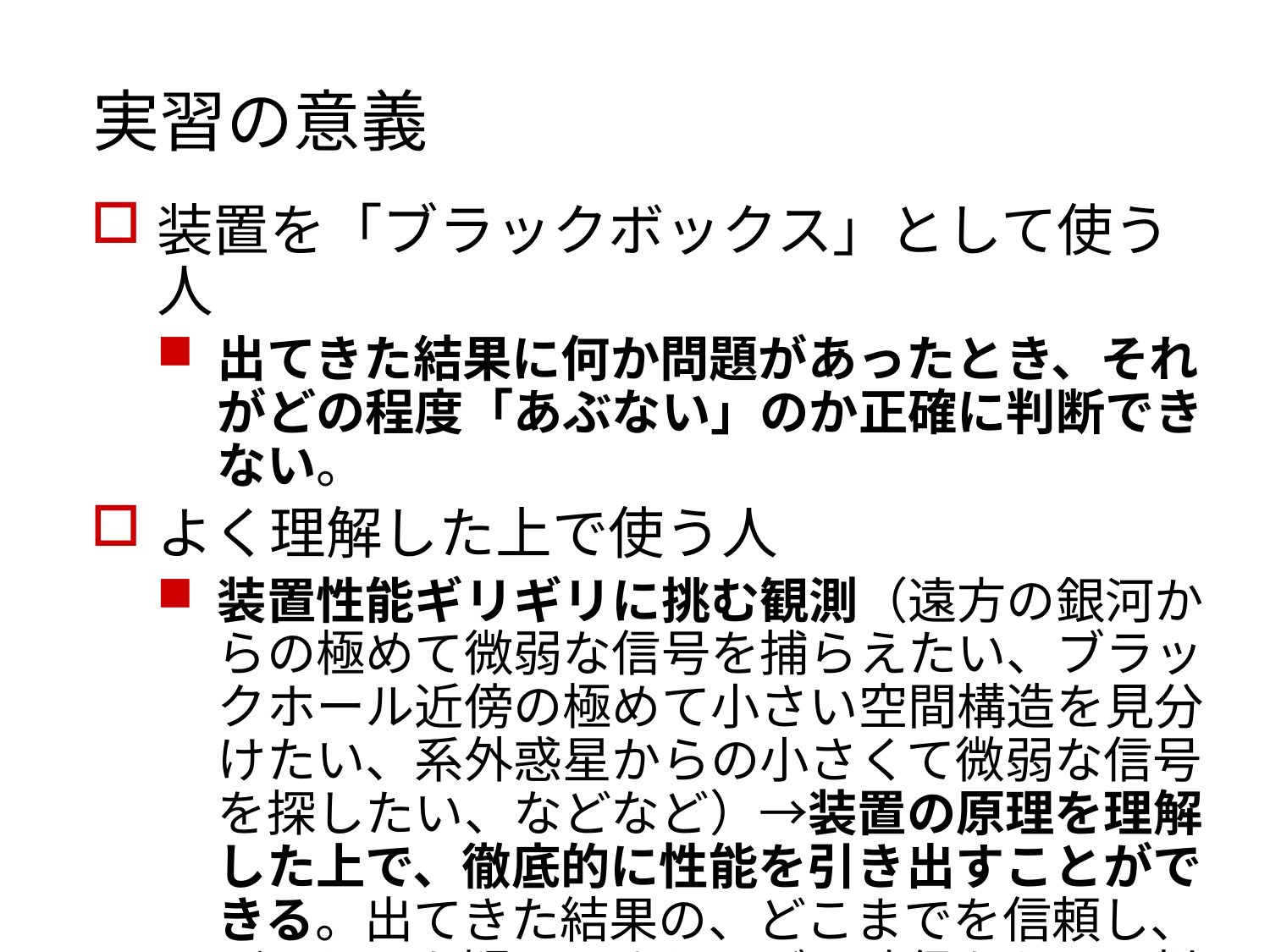

# 実習の意義
装置を「ブラックボックス」として使う人
出てきた結果に何か問題があったとき、それがどの程度「あぶない」のか正確に判断できない。
よく理解した上で使う人
装置性能ギリギリに挑む観測（遠方の銀河からの極めて微弱な信号を捕らえたい、ブラックホール近傍の極めて小さい空間構造を見分けたい、系外惑星からの小さくて微弱な信号を探したい、などなど）→装置の原理を理解した上で、徹底的に性能を引き出すことができる。出てきた結果の、どこまでを信頼し、どこからを疑うべきか？が、確信をもって判断できる。